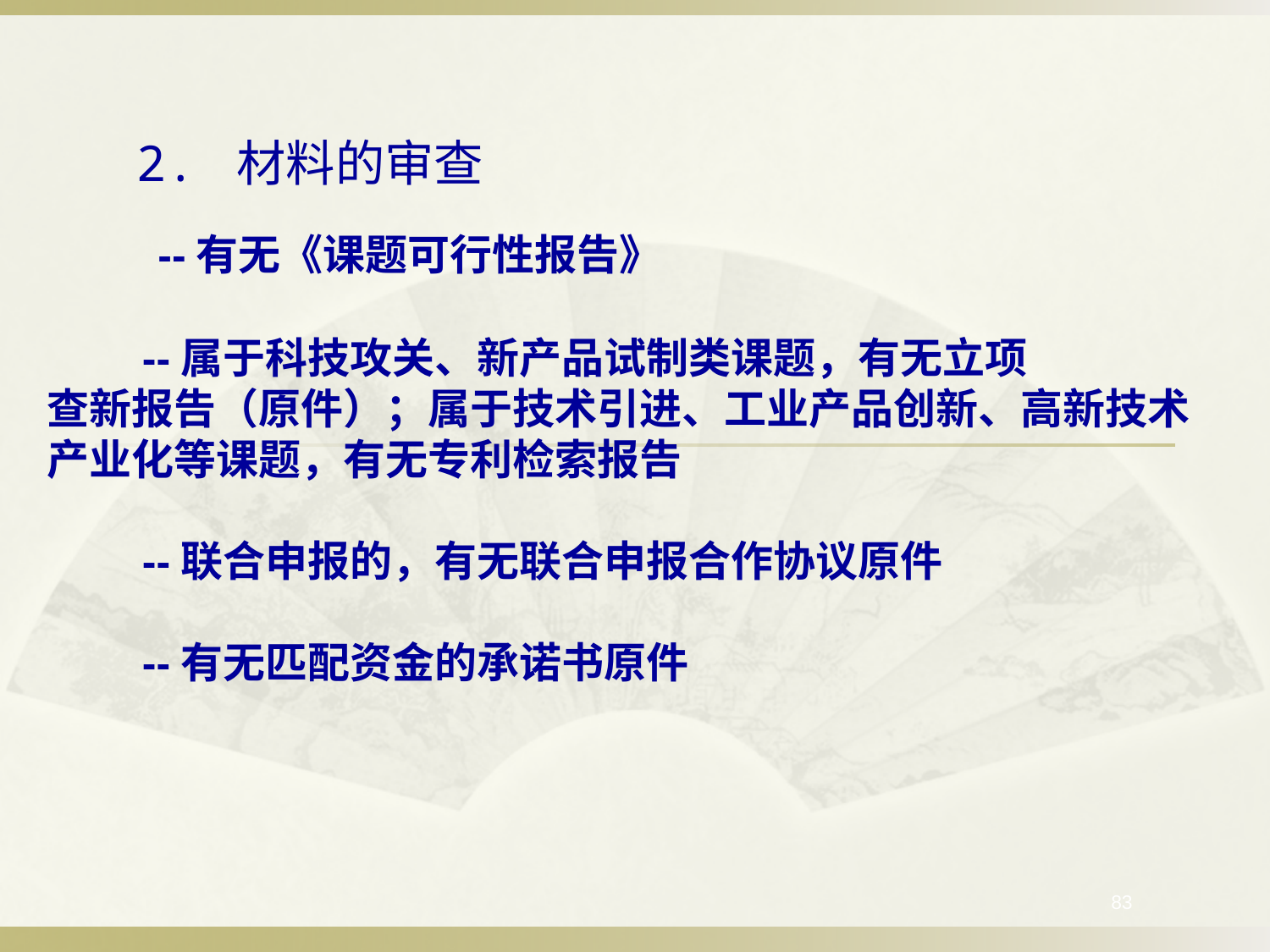

2. 材料的审查

　　--有无《课题可行性报告》

　　--属于科技攻关、新产品试制类课题，有无立项
查新报告（原件）；属于技术引进、工业产品创新、高新技术产业化等课题，有无专利检索报告

　　--联合申报的，有无联合申报合作协议原件

　　--有无匹配资金的承诺书原件
83